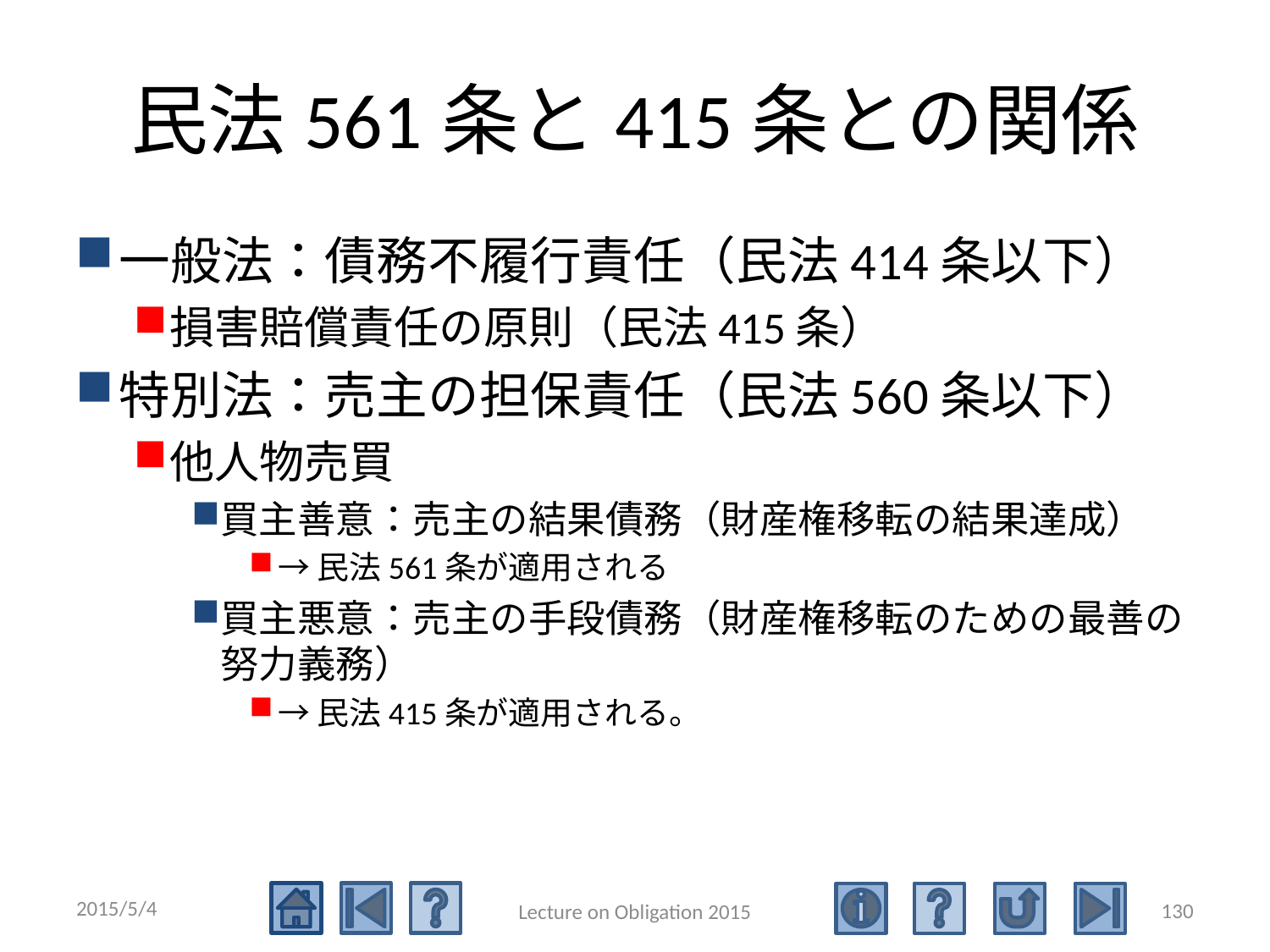

# 民法561条と415条との関係
一般法：債務不履行責任（民法414条以下）
損害賠償責任の原則（民法415条）
特別法：売主の担保責任（民法560条以下）
他人物売買
買主善意：売主の結果債務（財産権移転の結果達成）
→民法561条が適用される
買主悪意：売主の手段債務（財産権移転のための最善の努力義務）
→民法415条が適用される。
2015/5/4
130
Lecture on Obligation 2015